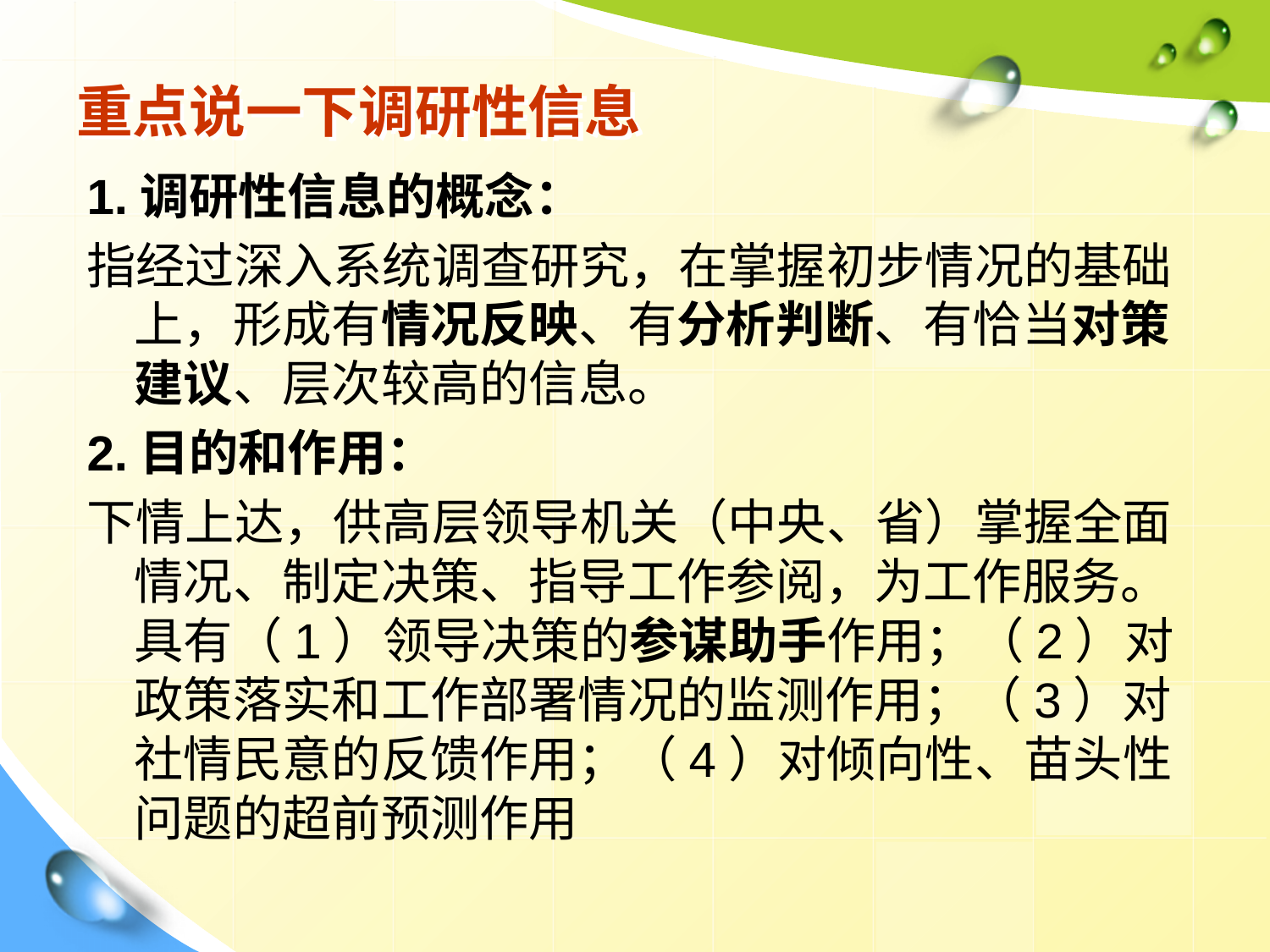

# 重点说一下调研性信息
1.调研性信息的概念：
指经过深入系统调查研究，在掌握初步情况的基础上，形成有情况反映、有分析判断、有恰当对策建议、层次较高的信息。
2.目的和作用：
下情上达，供高层领导机关（中央、省）掌握全面情况、制定决策、指导工作参阅，为工作服务。具有（1）领导决策的参谋助手作用；（2）对政策落实和工作部署情况的监测作用；（3）对社情民意的反馈作用；（4）对倾向性、苗头性问题的超前预测作用